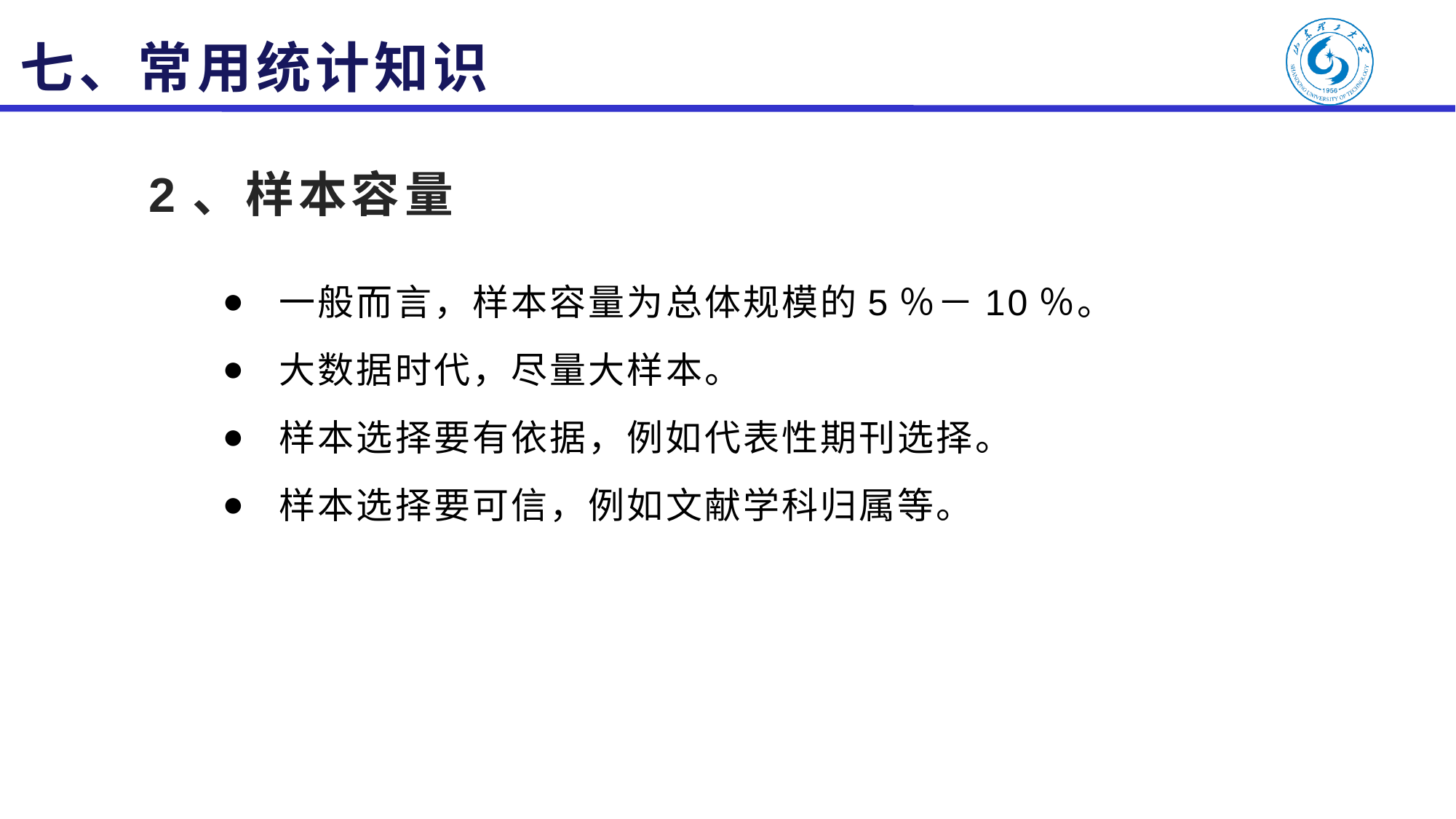

七、常用统计知识
# 2、样本容量
  一般而言，样本容量为总体规模的5％－10％。
  大数据时代，尽量大样本。
  样本选择要有依据，例如代表性期刊选择。
  样本选择要可信，例如文献学科归属等。